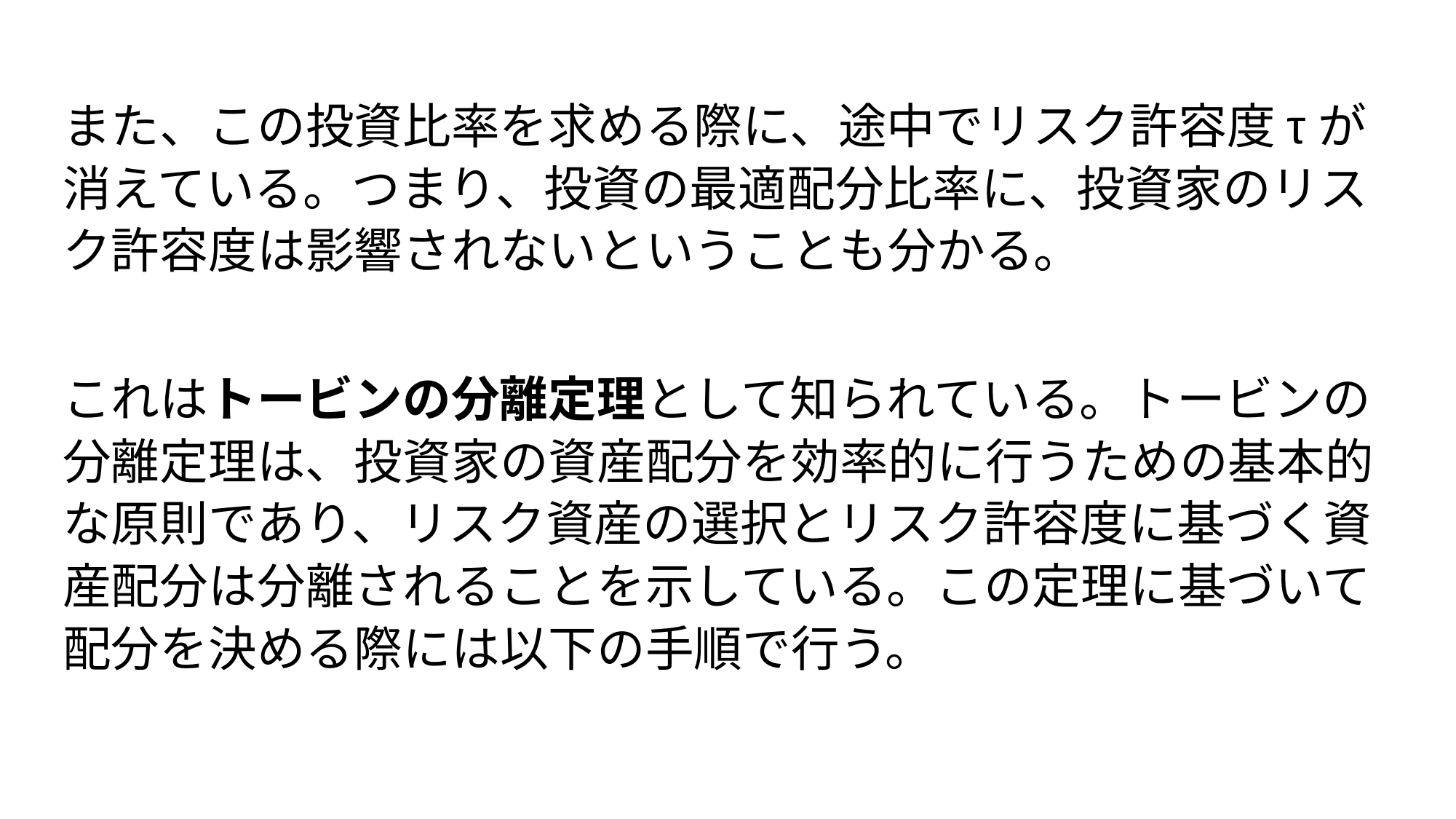

また、この投資比率を求める際に、途中でリスク許容度τが消えている。つまり、投資の最適配分比率に、投資家のリスク許容度は影響されないということも分かる。

これはトービンの分離定理として知られている。トービンの分離定理は、投資家の資産配分を効率的に行うための基本的な原則であり、リスク資産の選択とリスク許容度に基づく資産配分は分離されることを示している。この定理に基づいて配分を決める際には以下の手順で行う。